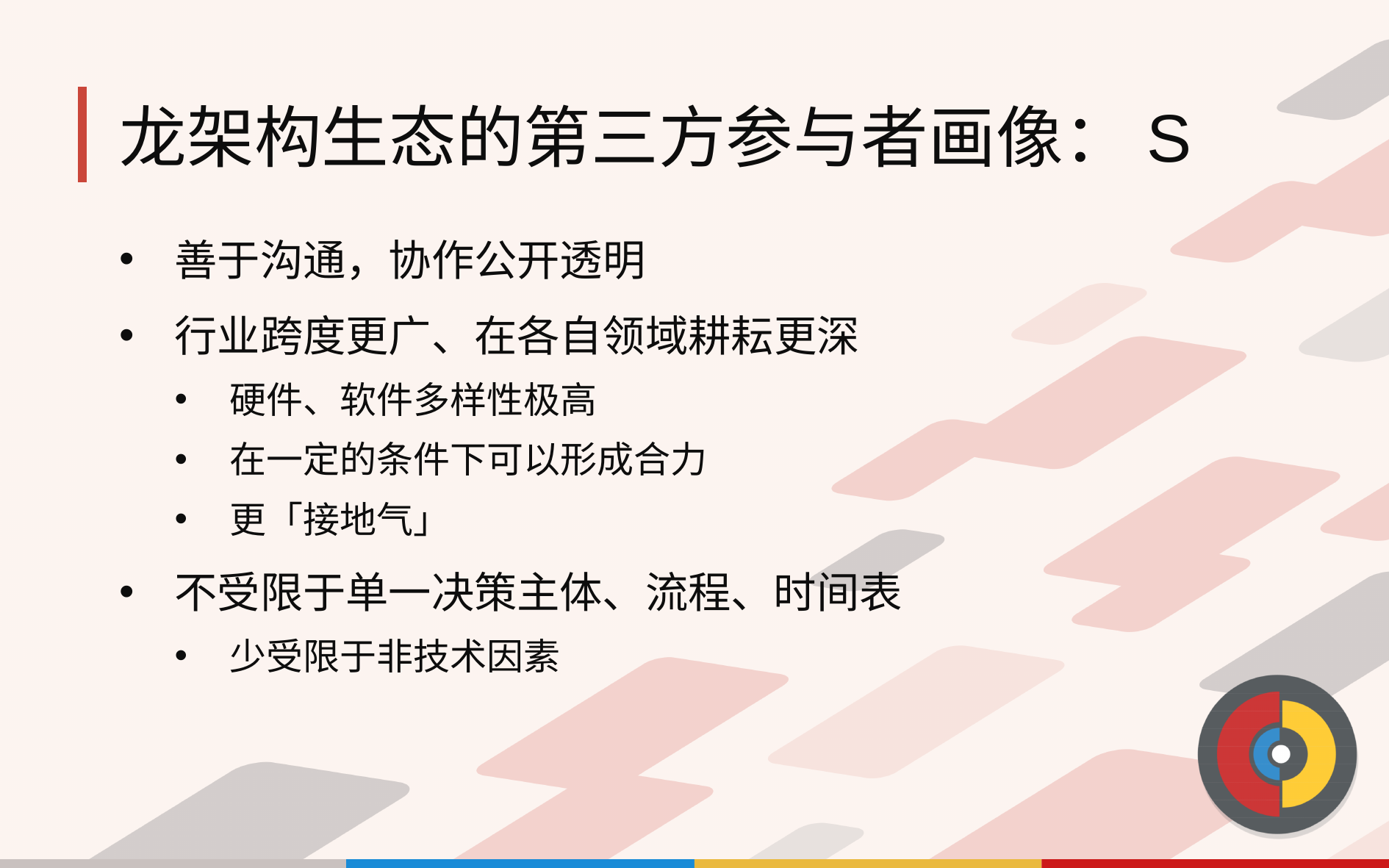

# 龙架构生态的第三方参与者画像：S
善于沟通，协作公开透明
行业跨度更广、在各自领域耕耘更深
硬件、软件多样性极高
在一定的条件下可以形成合力
更「接地气」
不受限于单一决策主体、流程、时间表
少受限于非技术因素